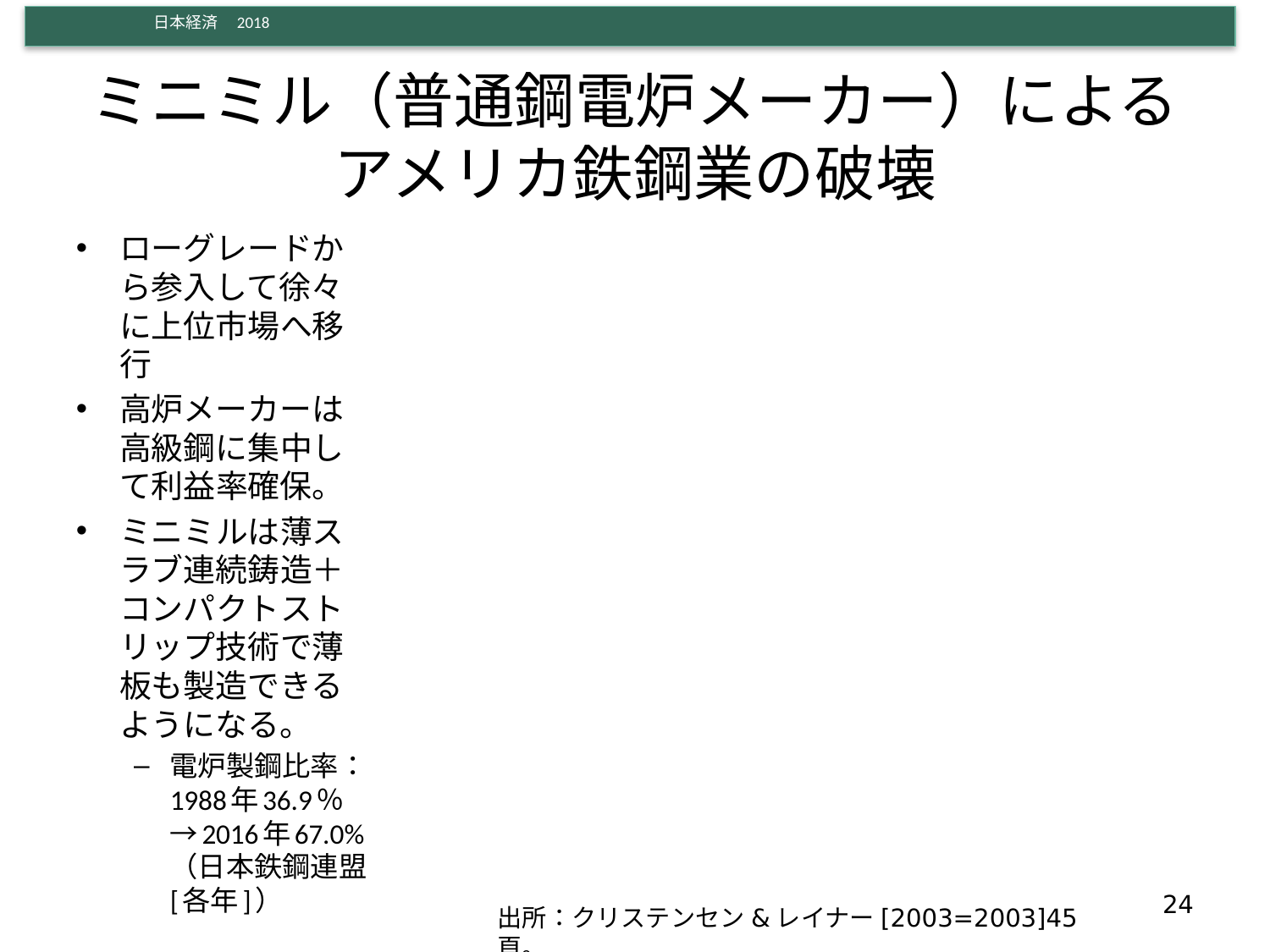

# ミニミル（普通鋼電炉メーカー）によるアメリカ鉄鋼業の破壊
ローグレードから参入して徐々に上位市場へ移行
高炉メーカーは高級鋼に集中して利益率確保。
ミニミルは薄スラブ連続鋳造＋コンパクトストリップ技術で薄板も製造できるようになる。
電炉製鋼比率：1988年36.9％→2016年67.0%（日本鉄鋼連盟[各年]）

24
出所：クリステンセン&レイナー[2003=2003]45頁。